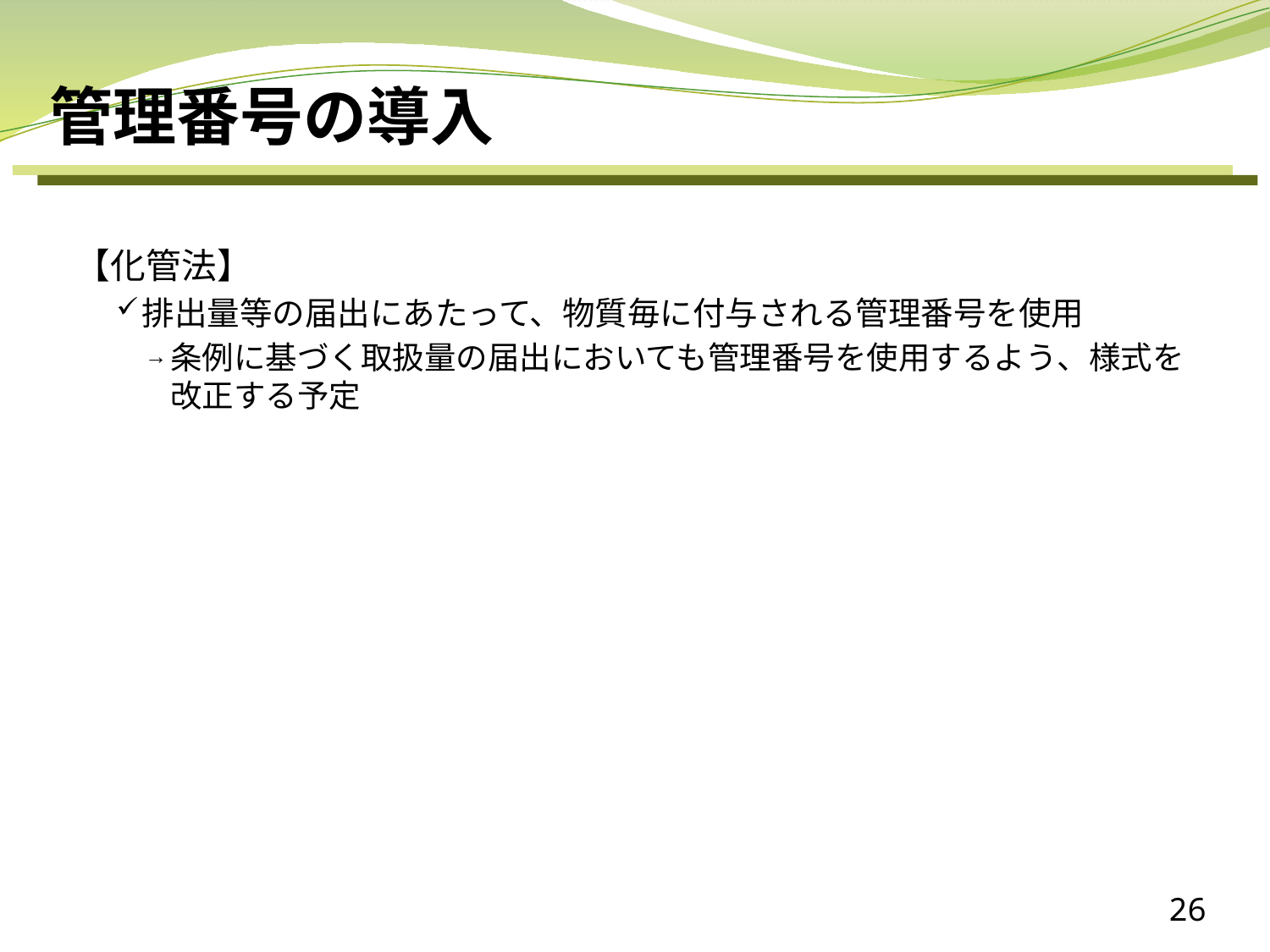

管理番号の導入

【化管法】
排出量等の届出にあたって、物質毎に付与される管理番号を使用
条例に基づく取扱量の届出においても管理番号を使用するよう、様式を改正する予定
26